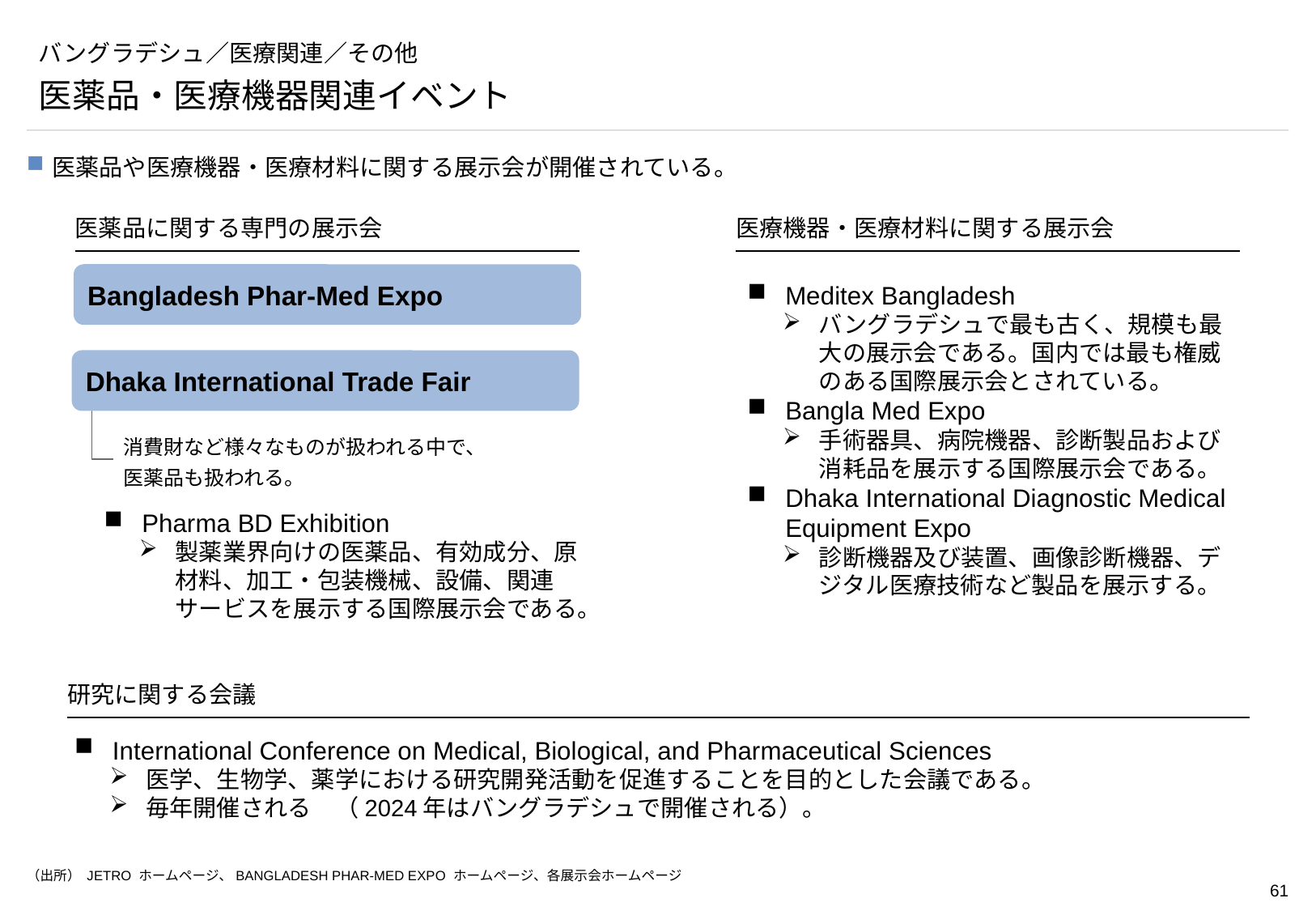

# バングラデシュ／医療関連／その他
医薬品・医療機器関連イベント
医薬品や医療機器・医療材料に関する展示会が開催されている。
医薬品に関する専門の展示会
医療機器・医療材料に関する展示会
Bangladesh Phar-Med Expo
Meditex Bangladesh
バングラデシュで最も古く、規模も最大の展示会である。国内では最も権威のある国際展示会とされている。
Bangla Med Expo
手術器具、病院機器、診断製品および消耗品を展示する国際展示会である。
Dhaka International Diagnostic Medical Equipment Expo
診断機器及び装置、画像診断機器、デジタル医療技術など製品を展示する。

Dhaka International Trade Fair

消費財など様々なものが扱われる中で、
医薬品も扱われる。
Pharma BD Exhibition
製薬業界向けの医薬品、有効成分、原材料、加工・包装機械、設備、関連サービスを展示する国際展示会である。
研究に関する会議
International Conference on Medical, Biological, and Pharmaceutical Sciences
医学、生物学、薬学における研究開発活動を促進することを目的とした会議である。
毎年開催される　（2024年はバングラデシュで開催される）。
（出所） JETRO ホームページ、BANGLADESH PHAR-MED EXPO ホームページ、各展示会ホームページ